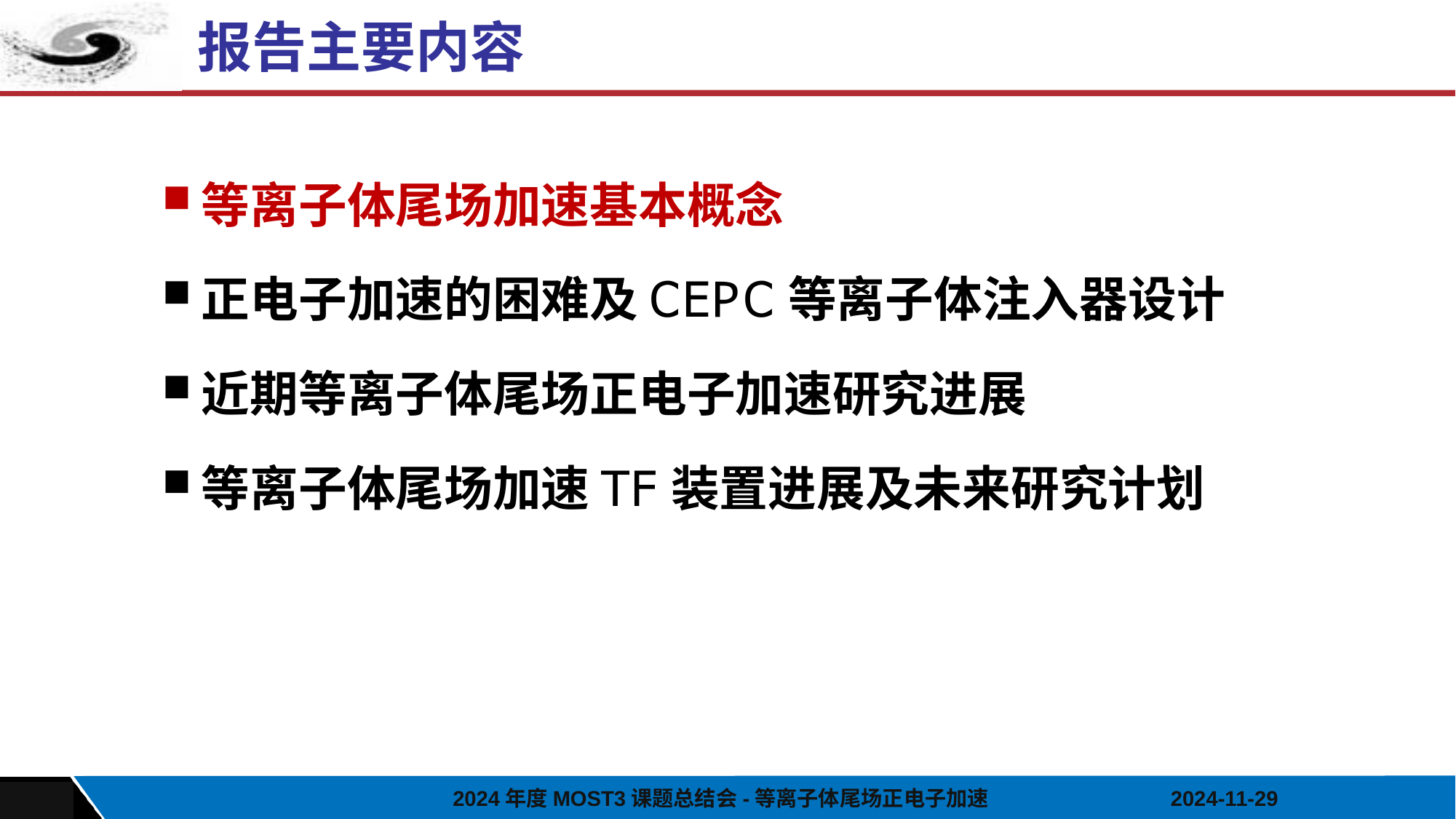

报告主要内容
等离子体尾场加速基本概念
正电子加速的困难及CEPC等离子体注入器设计
近期等离子体尾场正电子加速研究进展
等离子体尾场加速TF装置进展及未来研究计划